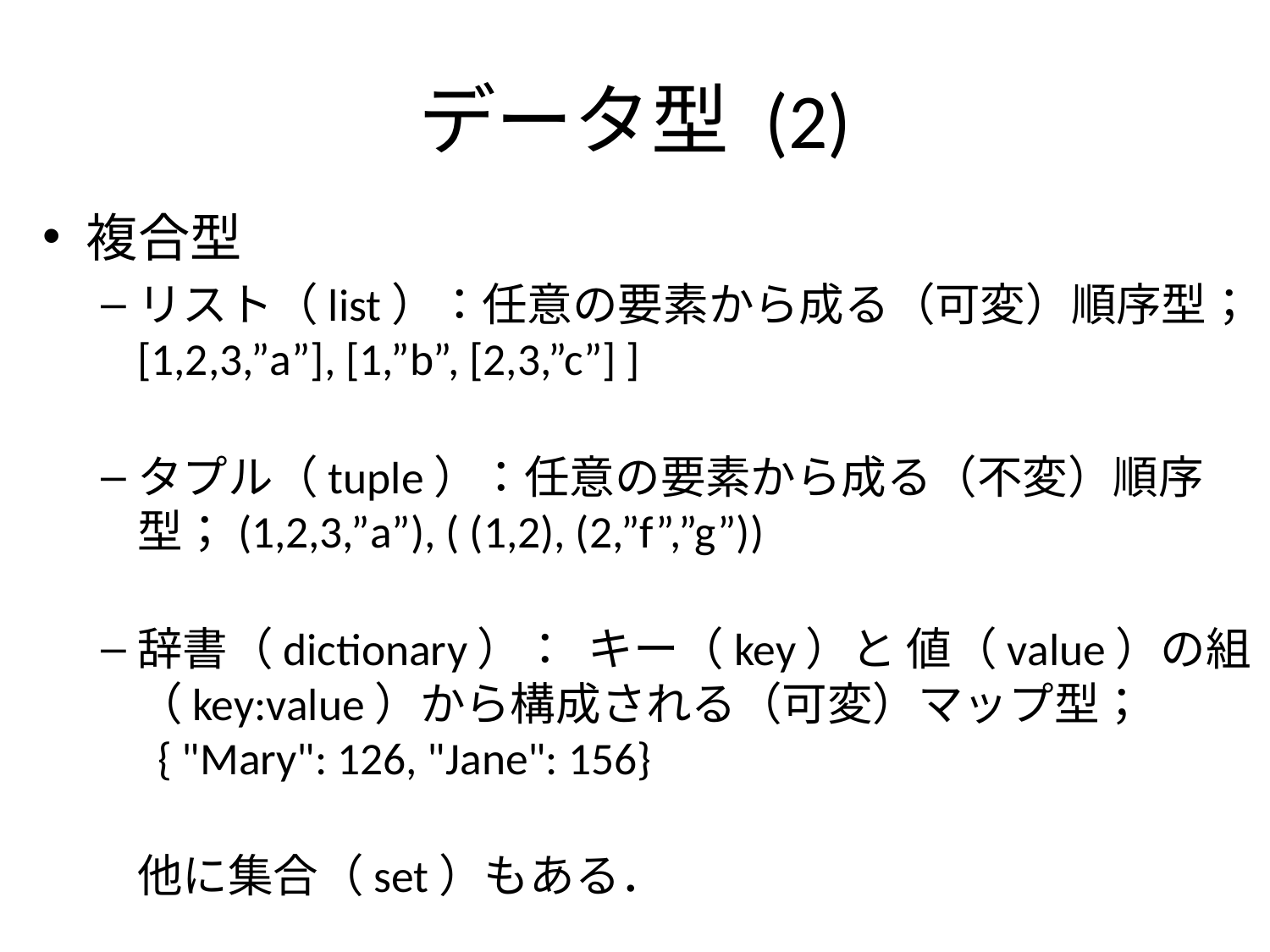

# データ型 (2)
複合型
リスト（list）：任意の要素から成る（可変）順序型；[1,2,3,”a”], [1,”b”, [2,3,”c”] ]
タプル（tuple）：任意の要素から成る（不変）順序型；(1,2,3,”a”), ( (1,2), (2,”f”,”g”))
辞書（dictionary）：  キー（key）と 値（value）の組（key:value）から構成される（可変）マップ型；
 { "Mary": 126, "Jane": 156}
他に集合（set）もある．